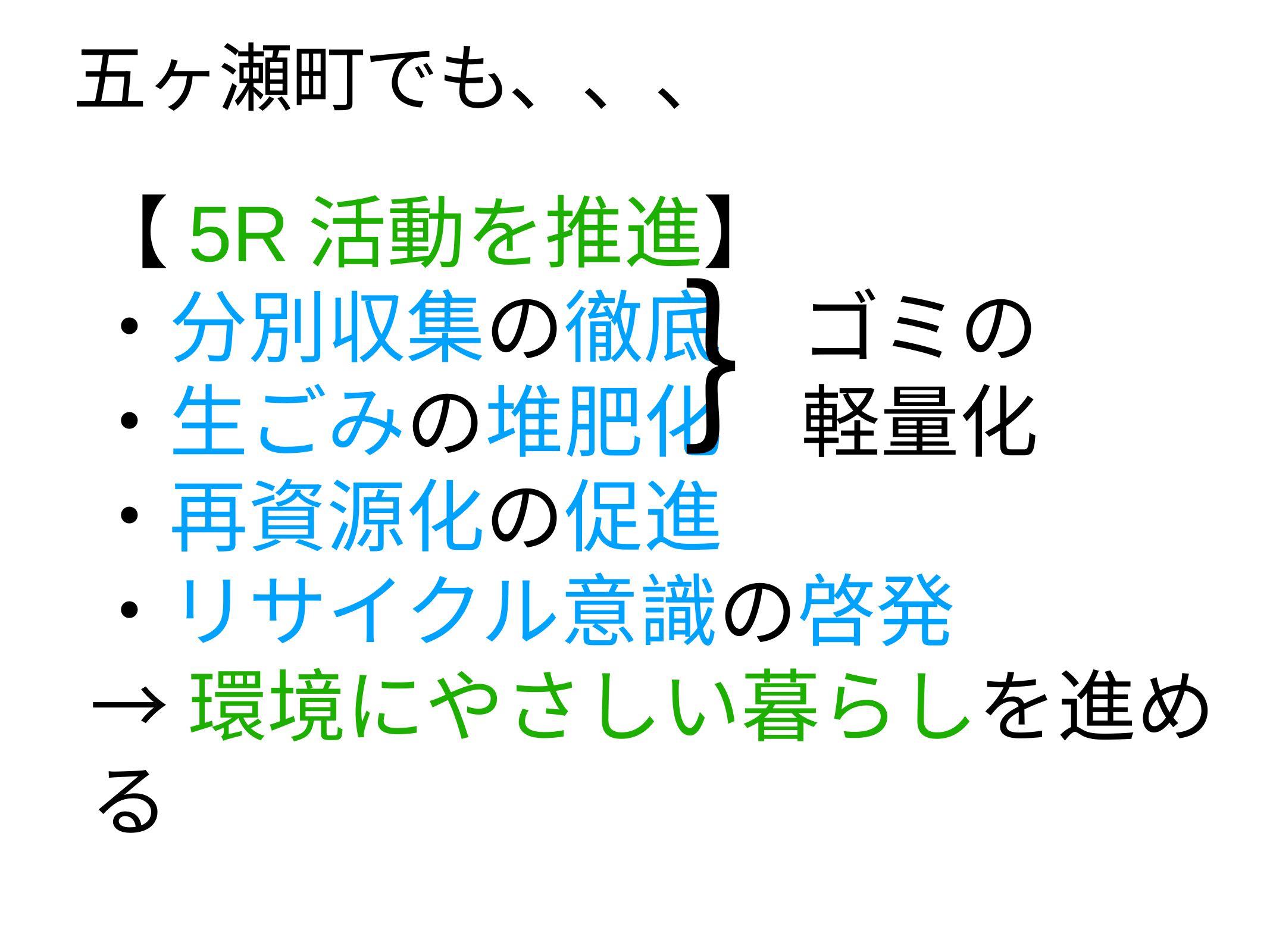

# 五ヶ瀬町でも、、、
【5R活動を推進】
・分別収集の徹底　ゴミの
・生ごみの堆肥化　軽量化
・再資源化の促進
・リサイクル意識の啓発
→環境にやさしい暮らしを進める
｝